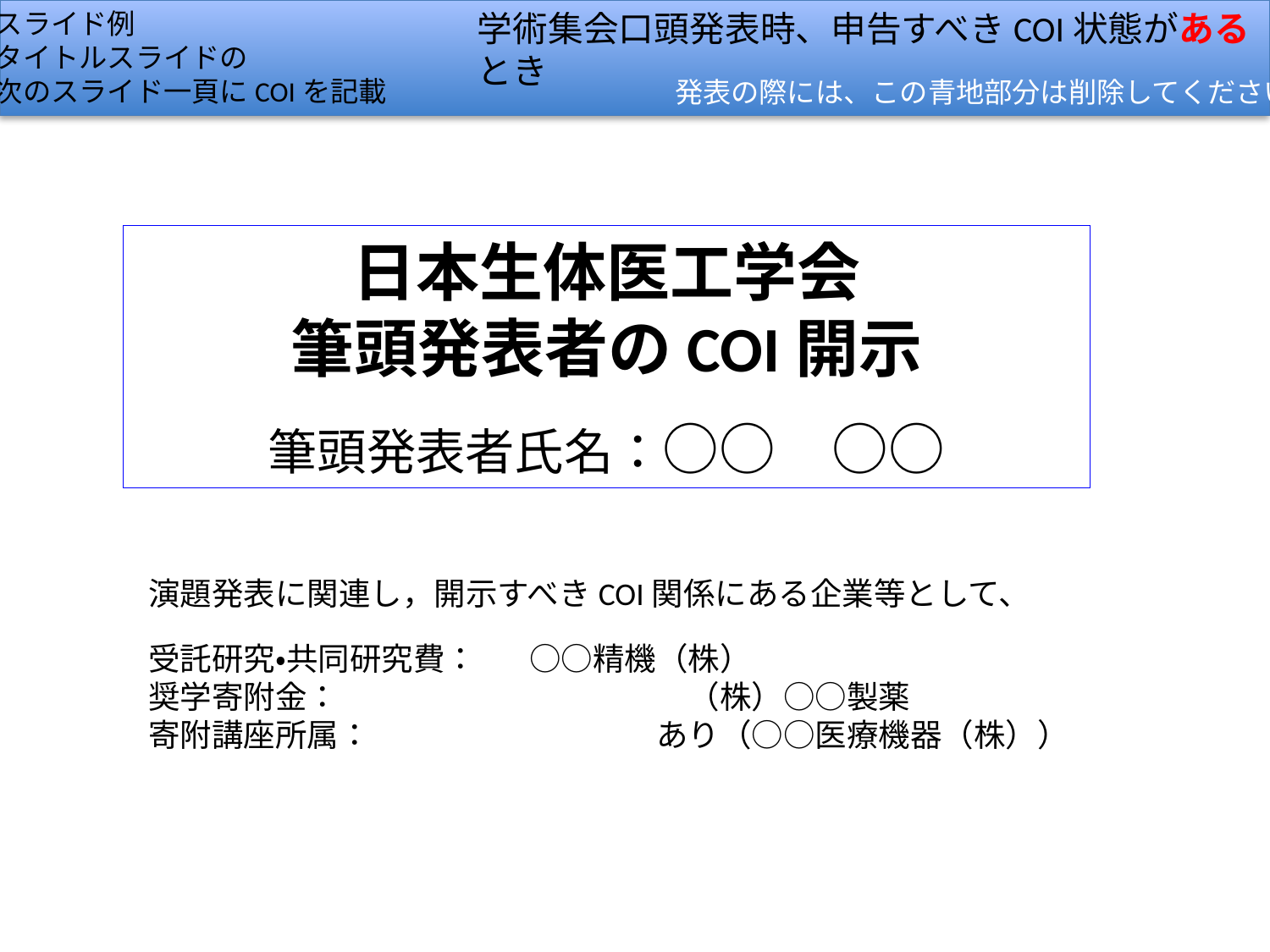

スライド例
タイトルスライドの
次のスライド一頁にCOIを記載
学術集会口頭発表時、申告すべきCOI状態があるとき

発表の際には、この青地部分は削除してください。
日本生体医工学会
筆頭発表者のCOI開示

筆頭発表者氏名：○○　○○
演題発表に関連し，開示すべきCOI関係にある企業等として、

受託研究・共同研究費：	○○精機（株）
奨学寄附金：	　　　　　　　　　（株）○○製薬
寄附講座所属：　　　　　　	あり（○○医療機器（株））